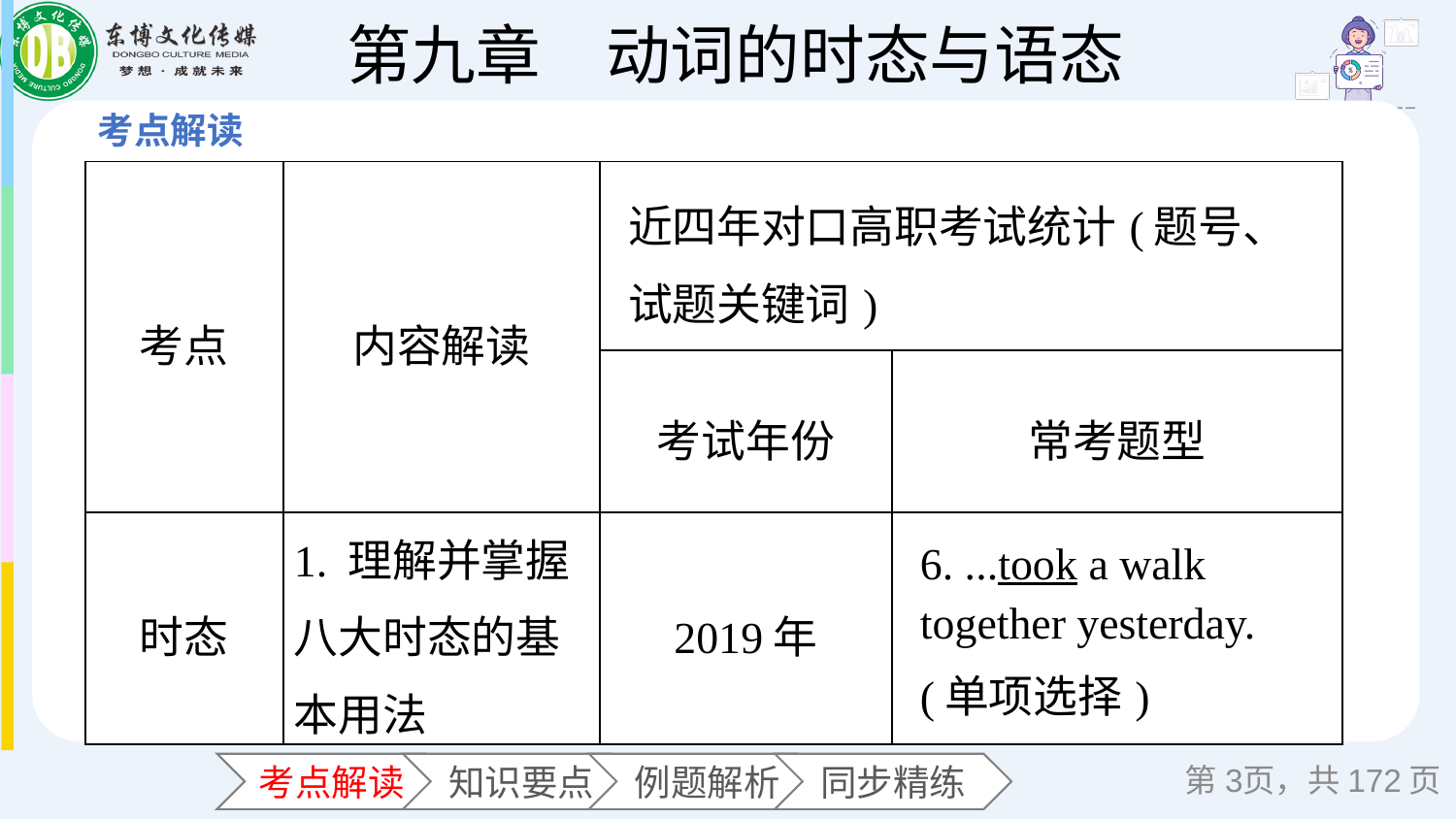

| 考点 | 内容解读 | 近四年对口高职考试统计(题号、试题关键词) |  |
| --- | --- | --- | --- |
|  |  | 考试年份 | 常考题型 |
| 时态 | 1. 理解并掌握八大时态的基本用法 | 2019年 | 6. ...took a walk together yesterday. (单项选择) |
第3页，共172页